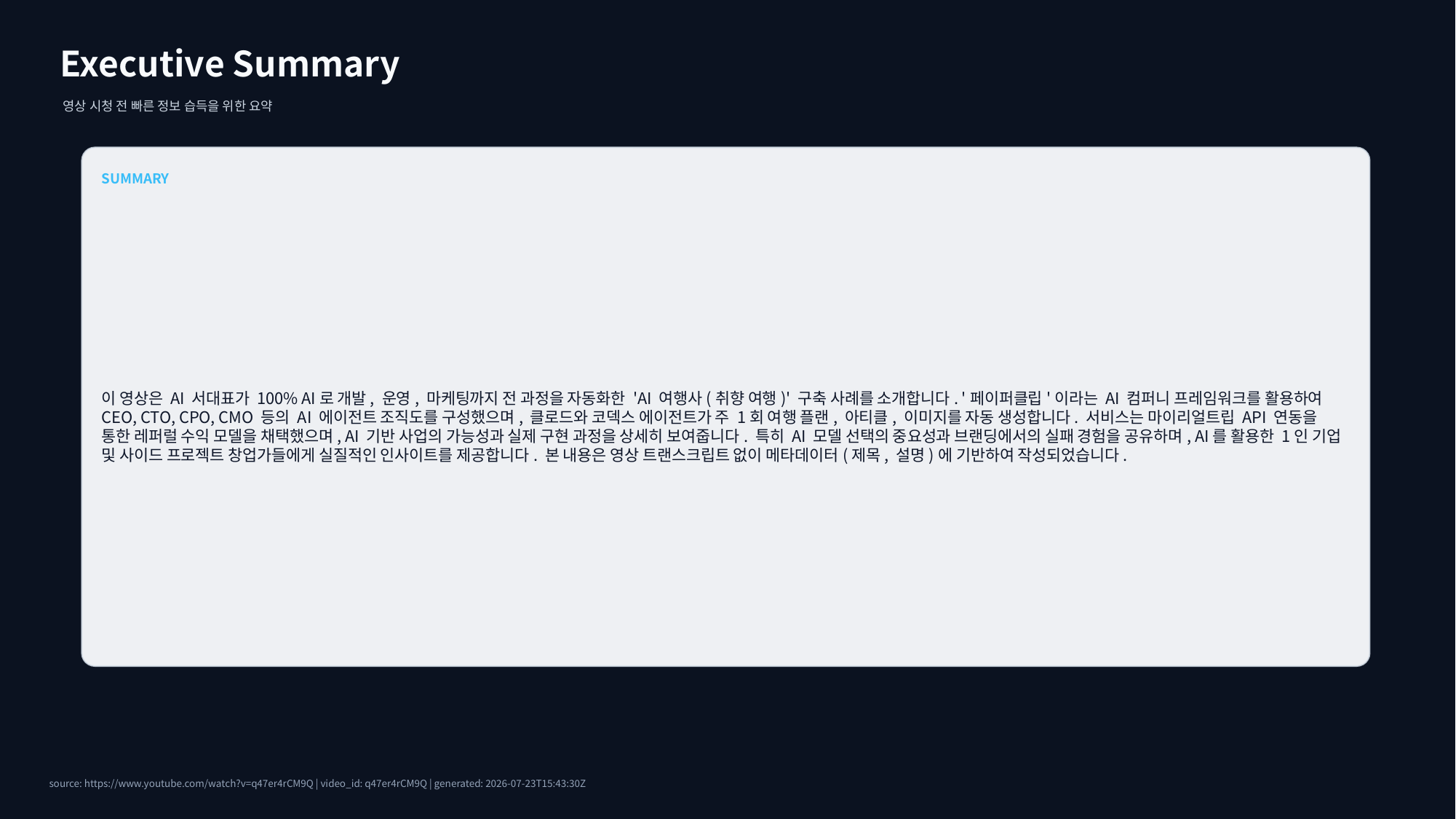

Executive Summary
영상 시청 전 빠른 정보 습득을 위한 요약

SUMMARY
이 영상은 AI 서대표가 100% AI로 개발, 운영, 마케팅까지 전 과정을 자동화한 'AI 여행사(취향 여행)' 구축 사례를 소개합니다. '페이퍼클립'이라는 AI 컴퍼니 프레임워크를 활용하여 CEO, CTO, CPO, CMO 등의 AI 에이전트 조직도를 구성했으며, 클로드와 코덱스 에이전트가 주 1회 여행 플랜, 아티클, 이미지를 자동 생성합니다. 서비스는 마이리얼트립 API 연동을 통한 레퍼럴 수익 모델을 채택했으며, AI 기반 사업의 가능성과 실제 구현 과정을 상세히 보여줍니다. 특히 AI 모델 선택의 중요성과 브랜딩에서의 실패 경험을 공유하며, AI를 활용한 1인 기업 및 사이드 프로젝트 창업가들에게 실질적인 인사이트를 제공합니다. 본 내용은 영상 트랜스크립트 없이 메타데이터(제목, 설명)에 기반하여 작성되었습니다.
source: https://www.youtube.com/watch?v=q47er4rCM9Q | video_id: q47er4rCM9Q | generated: 2026-07-23T15:43:30Z